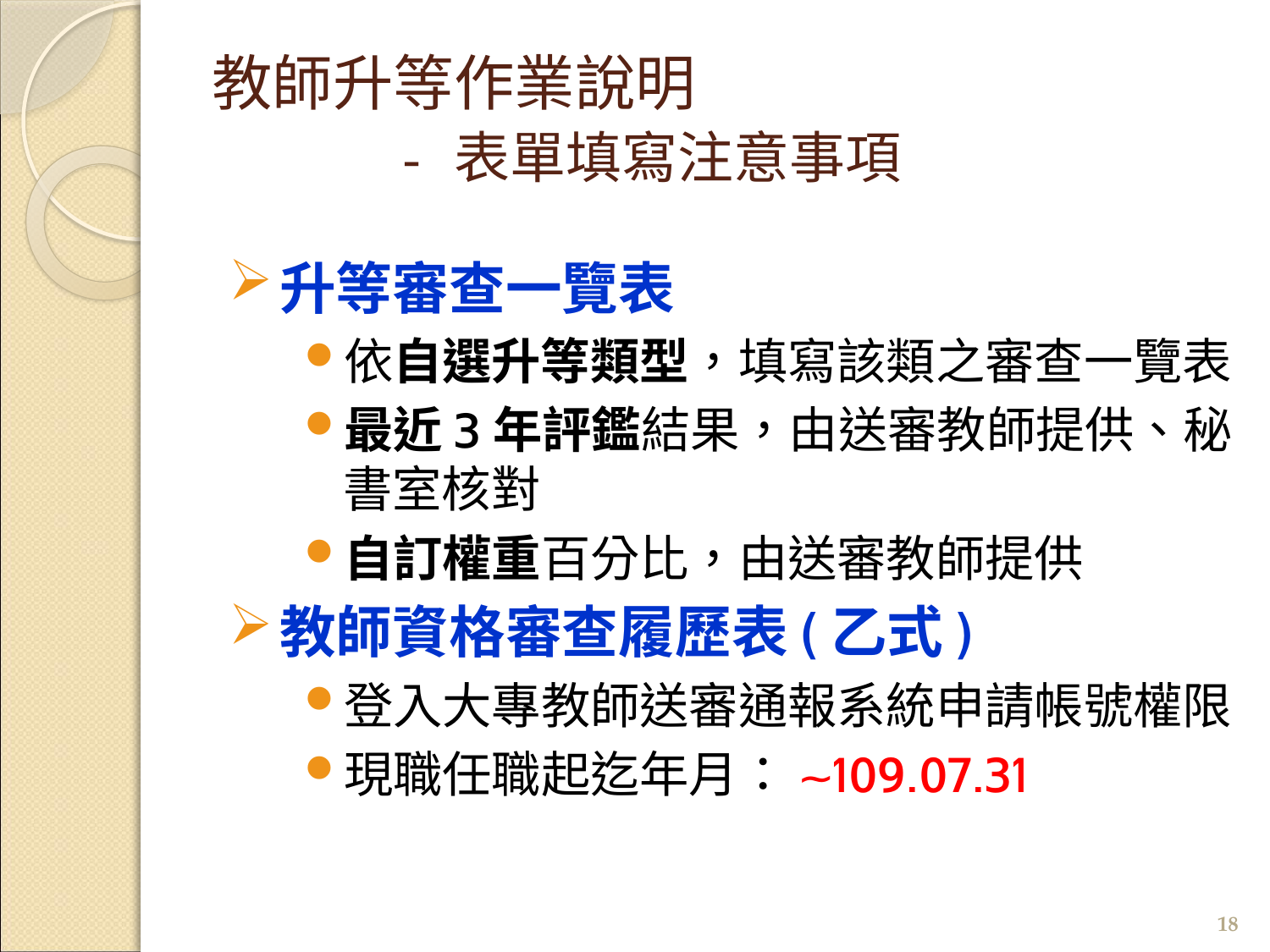

# 教師升等作業說明 - 表單填寫注意事項
升等審查一覽表
依自選升等類型，填寫該類之審查一覽表
最近3年評鑑結果，由送審教師提供、秘書室核對
自訂權重百分比，由送審教師提供
教師資格審查履歷表(乙式)
登入大專教師送審通報系統申請帳號權限
現職任職起迄年月：~109.07.31

18